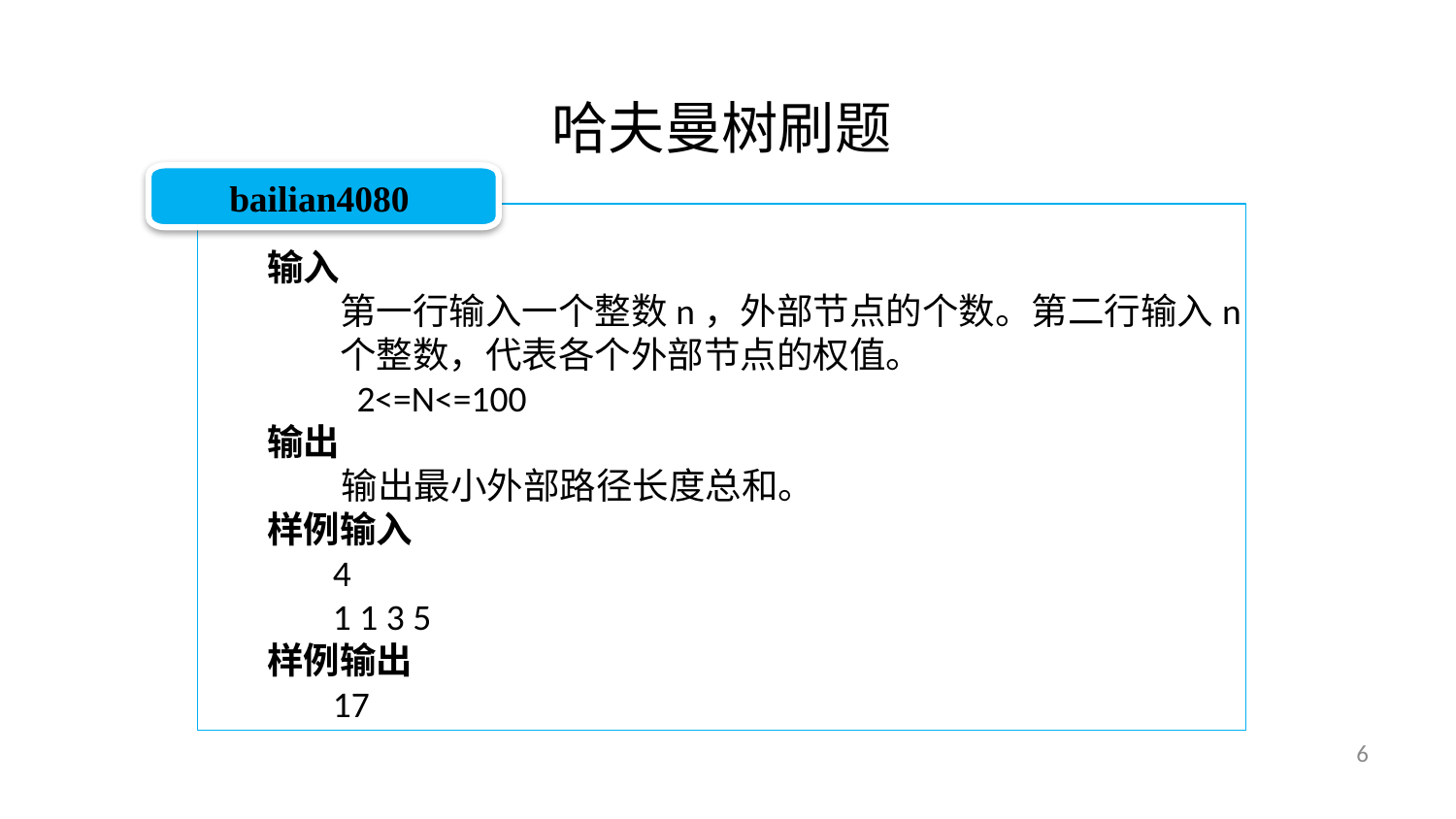

哈夫曼树刷题

bailian4080
输入
第一行输入一个整数n，外部节点的个数。第二行输入n个整数，代表各个外部节点的权值。
 2<=N<=100
输出
        输出最小外部路径长度总和。
样例输入
        4
        1 1 3 5
样例输出
        17
6